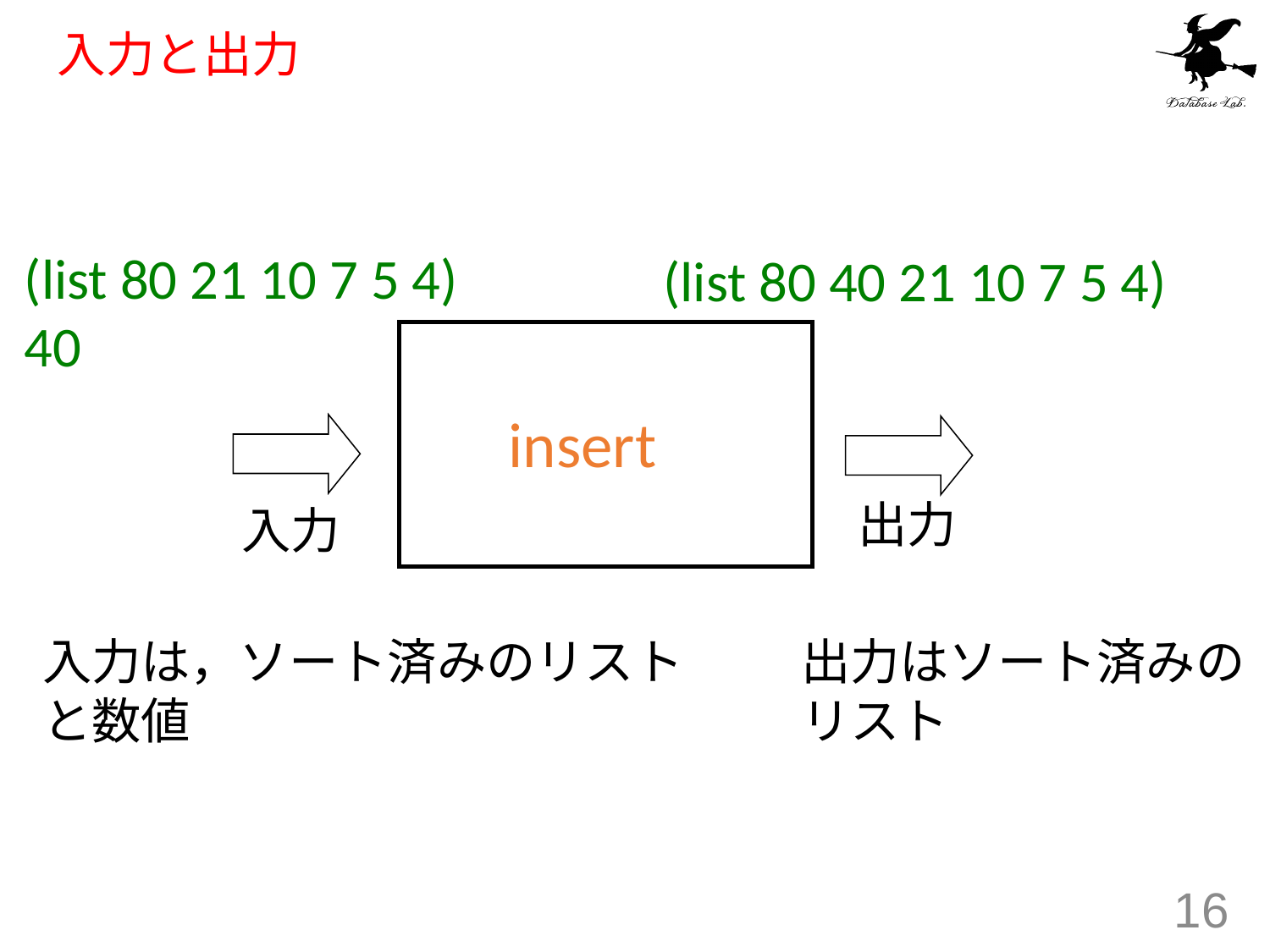

# 入力と出力
(list 80 21 10 7 5 4)
40
(list 80 40 21 10 7 5 4)

insert

出力
入力
入力は，ソート済みのリスト
と数値
出力はソート済みの
リスト
16